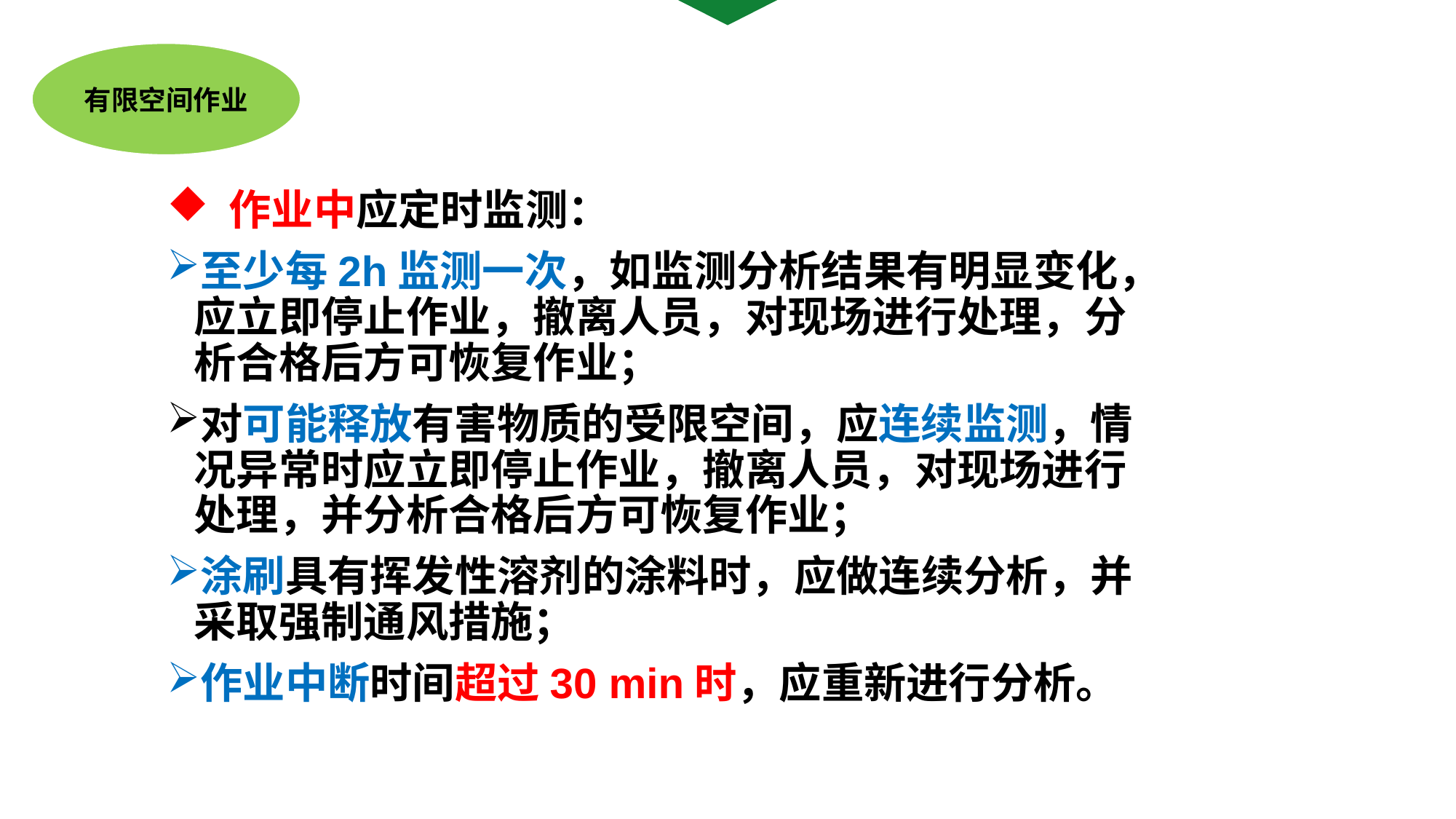

有限空间作业
 作业中应定时监测：
至少每2h监测一次，如监测分析结果有明显变化，应立即停止作业，撤离人员，对现场进行处理，分析合格后方可恢复作业；
对可能释放有害物质的受限空间，应连续监测，情况异常时应立即停止作业，撤离人员，对现场进行处理，并分析合格后方可恢复作业；
涂刷具有挥发性溶剂的涂料时，应做连续分析，并采取强制通风措施；
作业中断时间超过30 min时，应重新进行分析。

福道注册安全工程师事务所